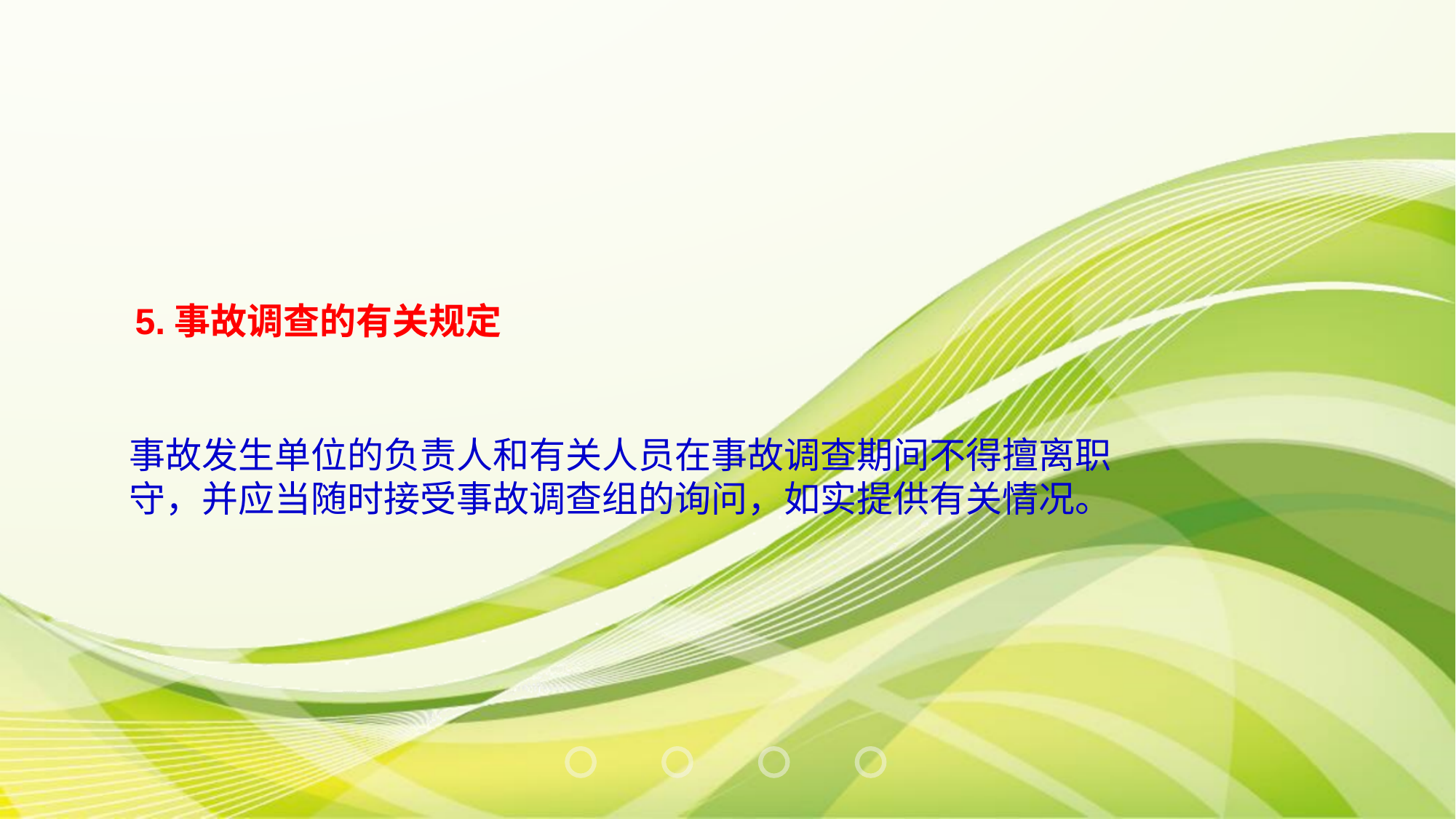

5.事故调查的有关规定
事故发生单位的负责人和有关人员在事故调查期间不得擅离职守，并应当随时接受事故调查组的询问，如实提供有关情况。